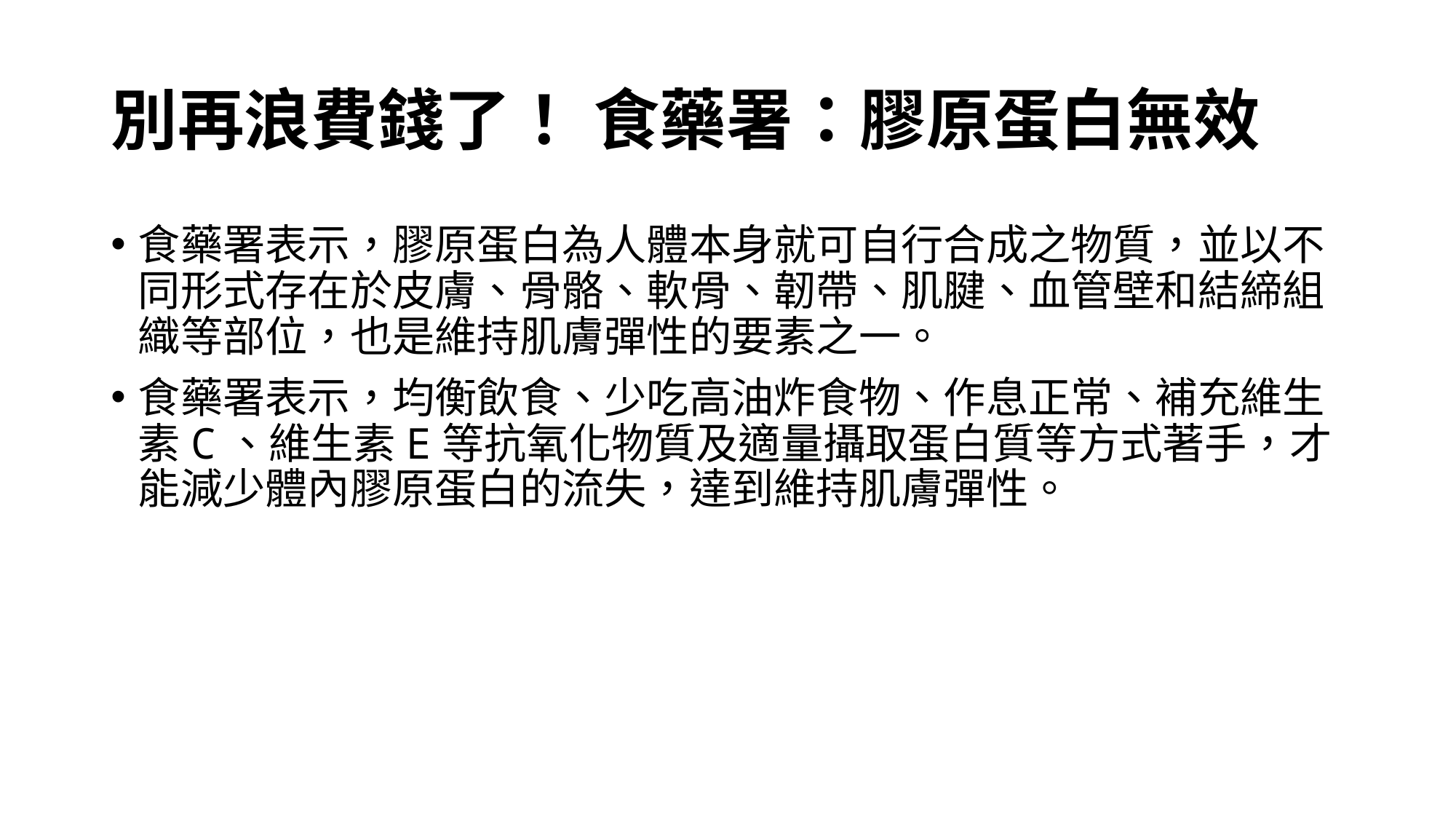

# 別再浪費錢了！ 食藥署：膠原蛋白無效
食藥署表示，膠原蛋白為人體本身就可自行合成之物質，並以不同形式存在於皮膚、骨骼、軟骨、韌帶、肌腱、血管壁和結締組織等部位，也是維持肌膚彈性的要素之一。
食藥署表示，均衡飲食、少吃高油炸食物、作息正常、補充維生素C、維生素E等抗氧化物質及適量攝取蛋白質等方式著手，才能減少體內膠原蛋白的流失，達到維持肌膚彈性。